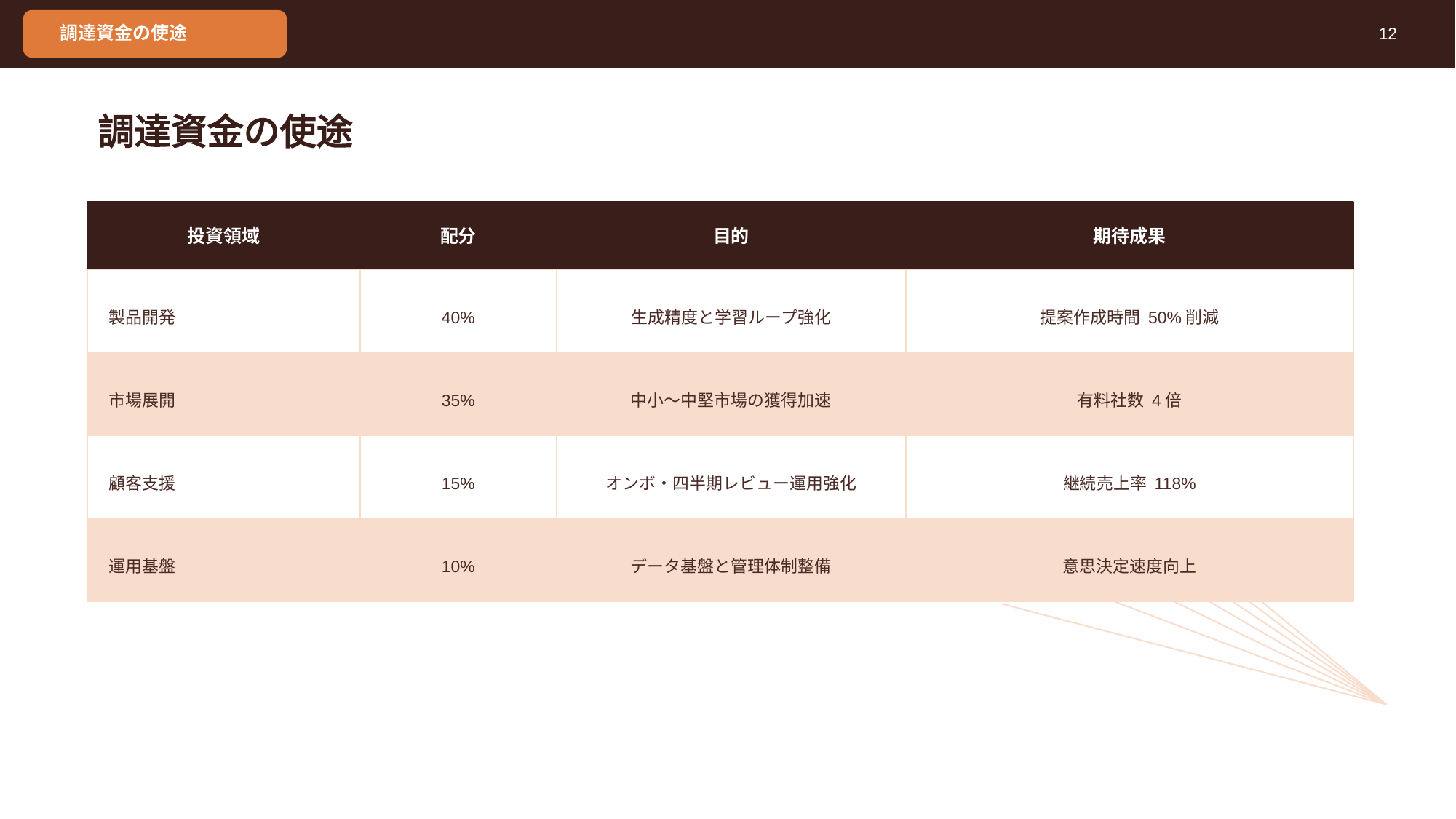

調達資金の使途
12
調達資金の使途

投資領域
配分
目的
期待成果

製品開発
40%
生成精度と学習ループ強化
提案作成時間 50%削減

市場展開
35%
中小〜中堅市場の獲得加速
有料社数 4倍

顧客支援
15%
オンボ・四半期レビュー運用強化
継続売上率 118%

運用基盤
10%
データ基盤と管理体制整備
意思決定速度向上